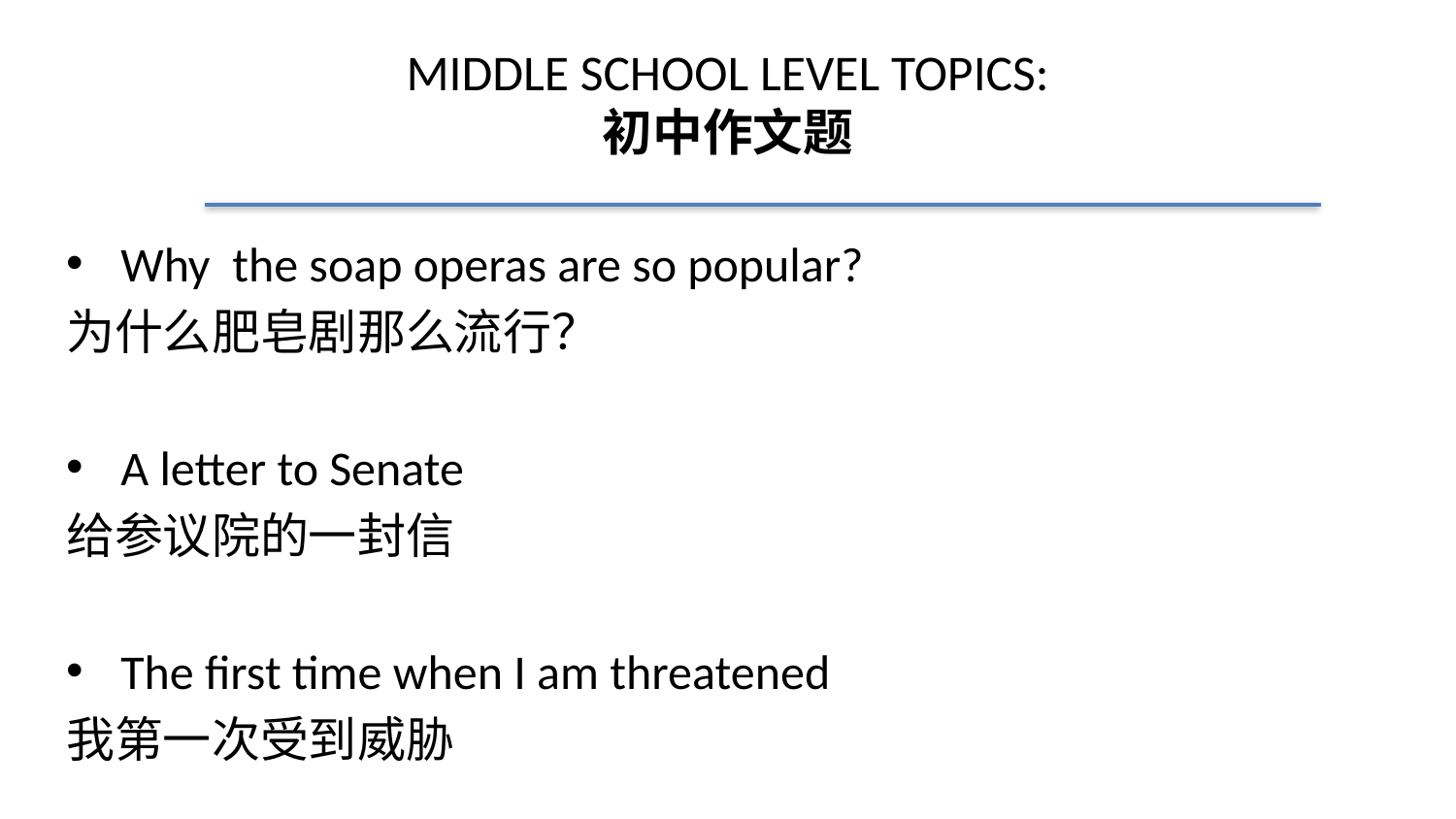

# MIDDLE SCHOOL LEVEL TOPICS: 初中作文题
Why  the soap operas are so popular?
为什么肥皂剧那么流行？

A letter to Senate
给参议院的一封信

The first time when I am threatened
我第一次受到威胁